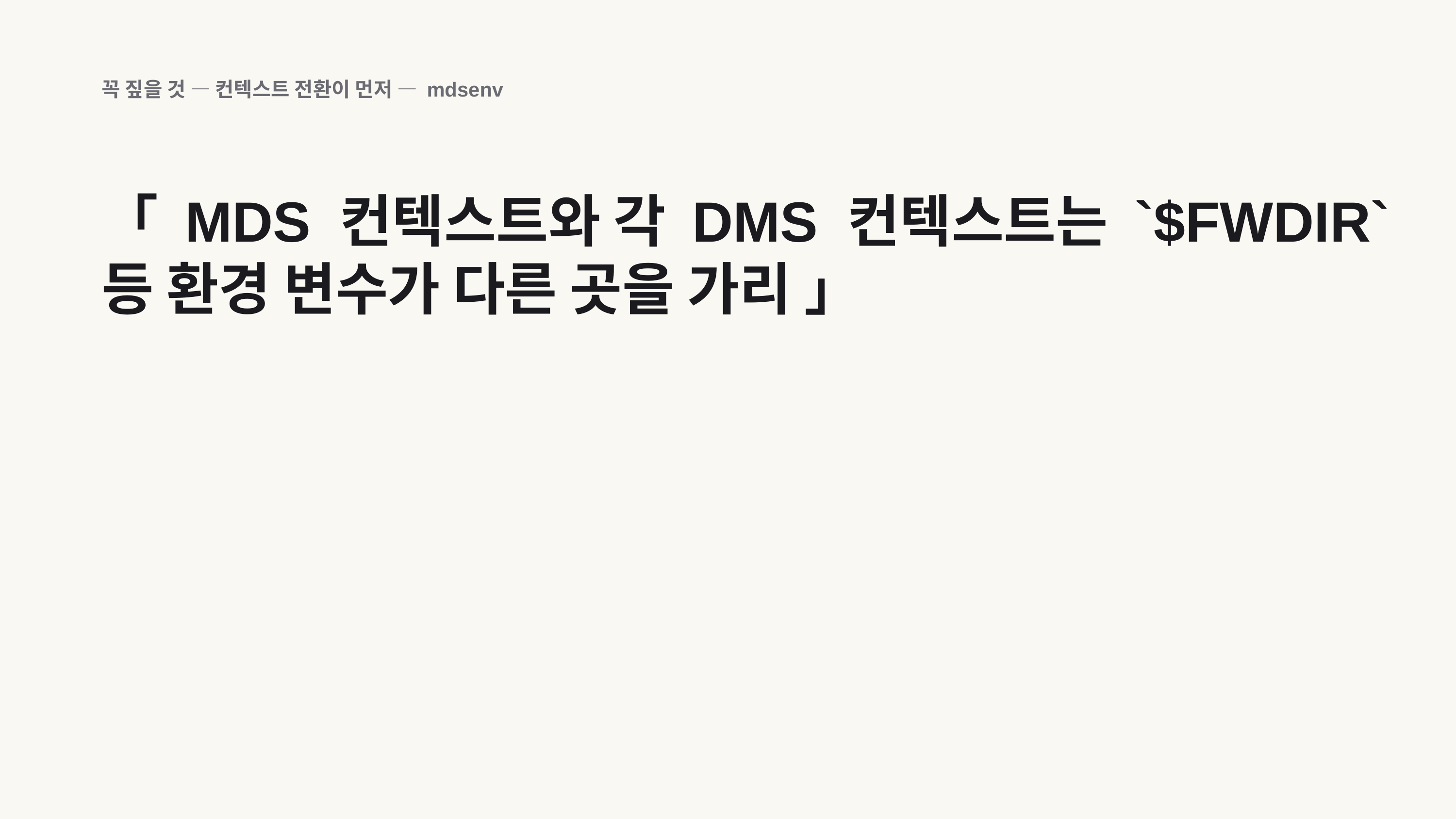

꼭 짚을 것 — 컨텍스트 전환이 먼저 — mdsenv
「 MDS 컨텍스트와 각 DMS 컨텍스트는 `$FWDIR` 등 환경 변수가 다른 곳을 가리 」